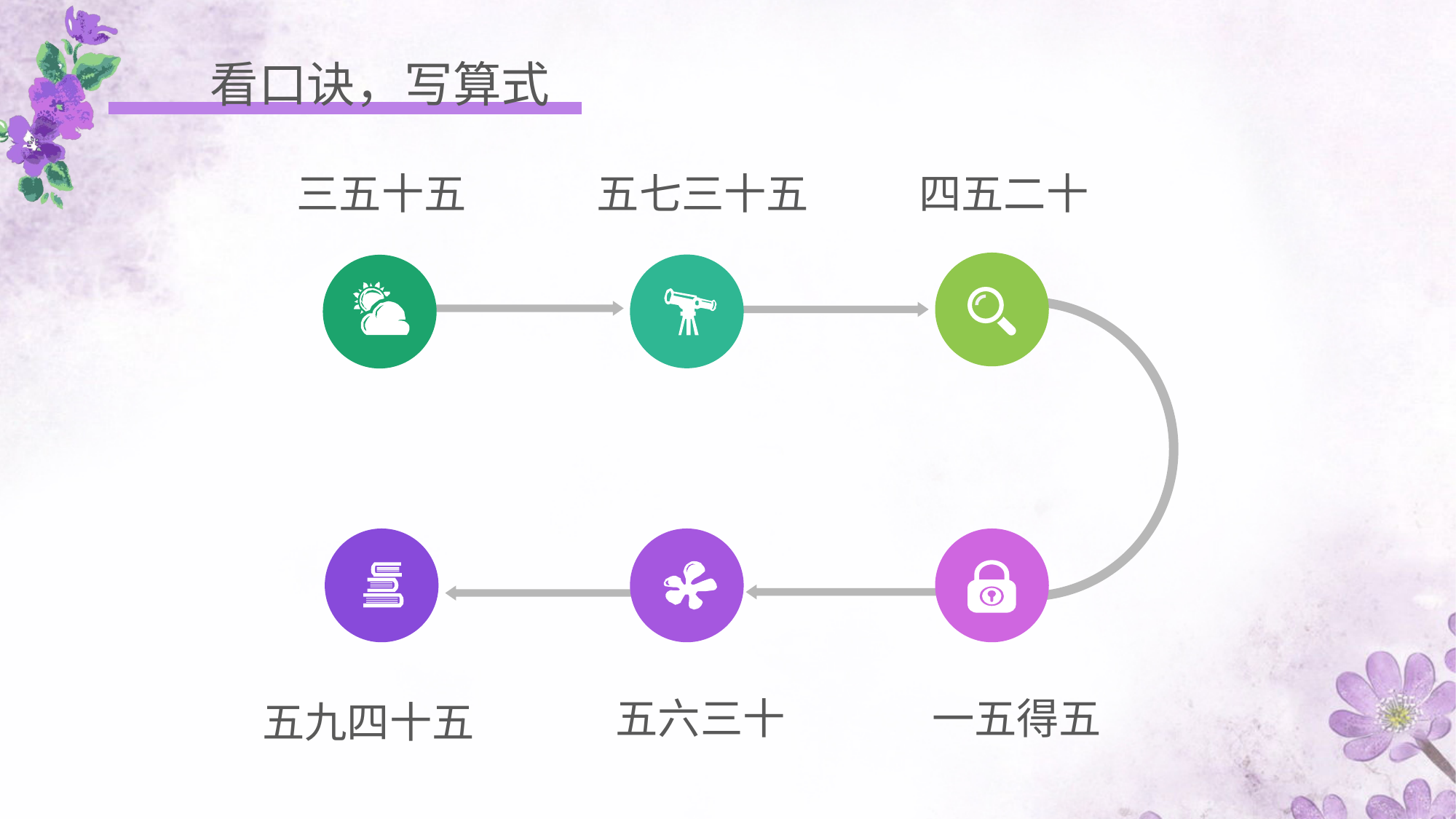

看口诀，写算式
五七三十五
三五十五
四五二十

一五得五
五六三十
五九四十五